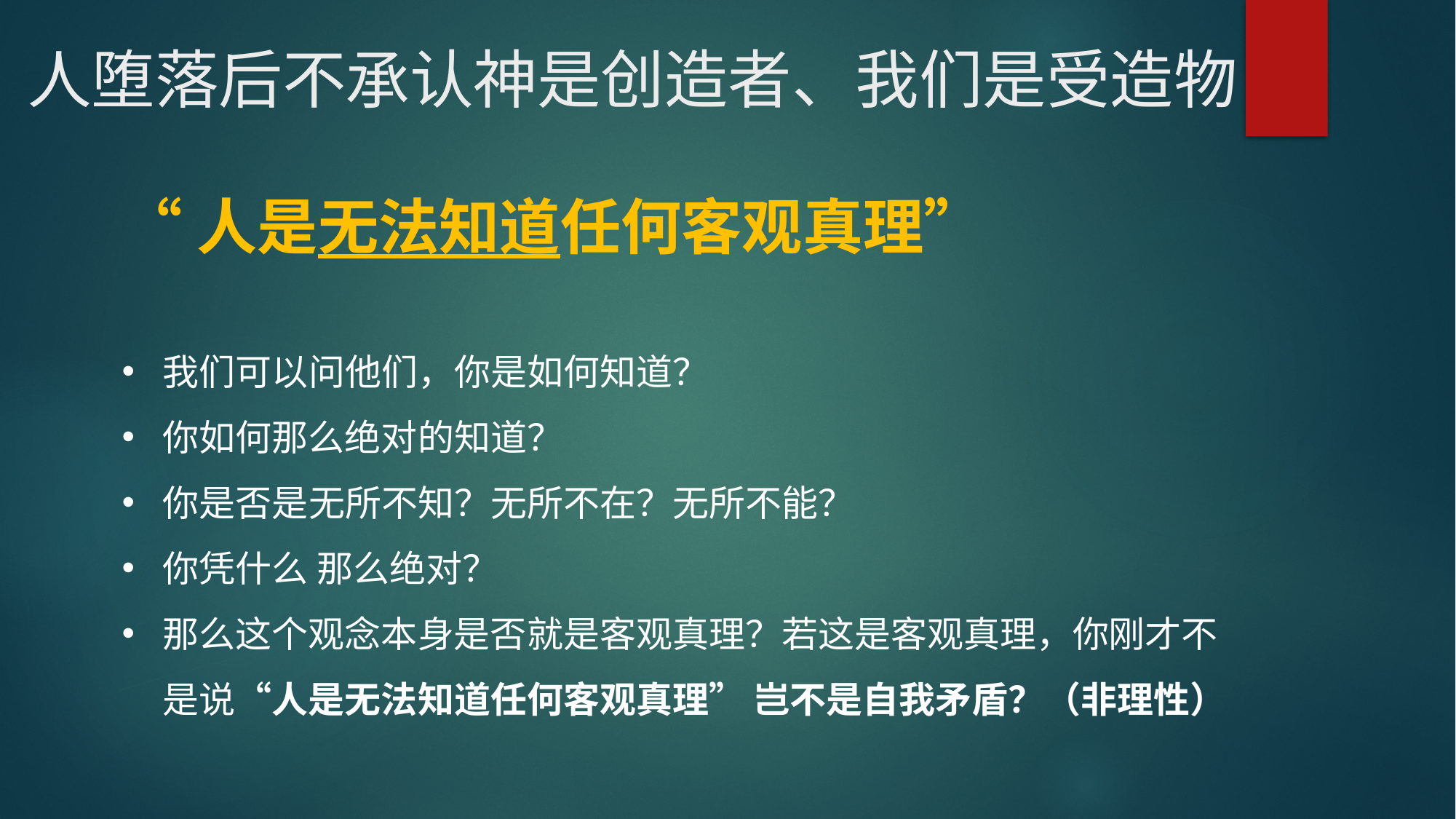

# 人堕落后不承认神是创造者、我们是受造物
“人是无法知道任何客观真理”

我们可以问他们，你是如何知道？
你如何那么绝对的知道？
你是否是无所不知？无所不在？无所不能？
你凭什么 那么绝对？
那么这个观念本身是否就是客观真理？若这是客观真理，你刚才不是说“人是无法知道任何客观真理” 岂不是自我矛盾？（非理性）